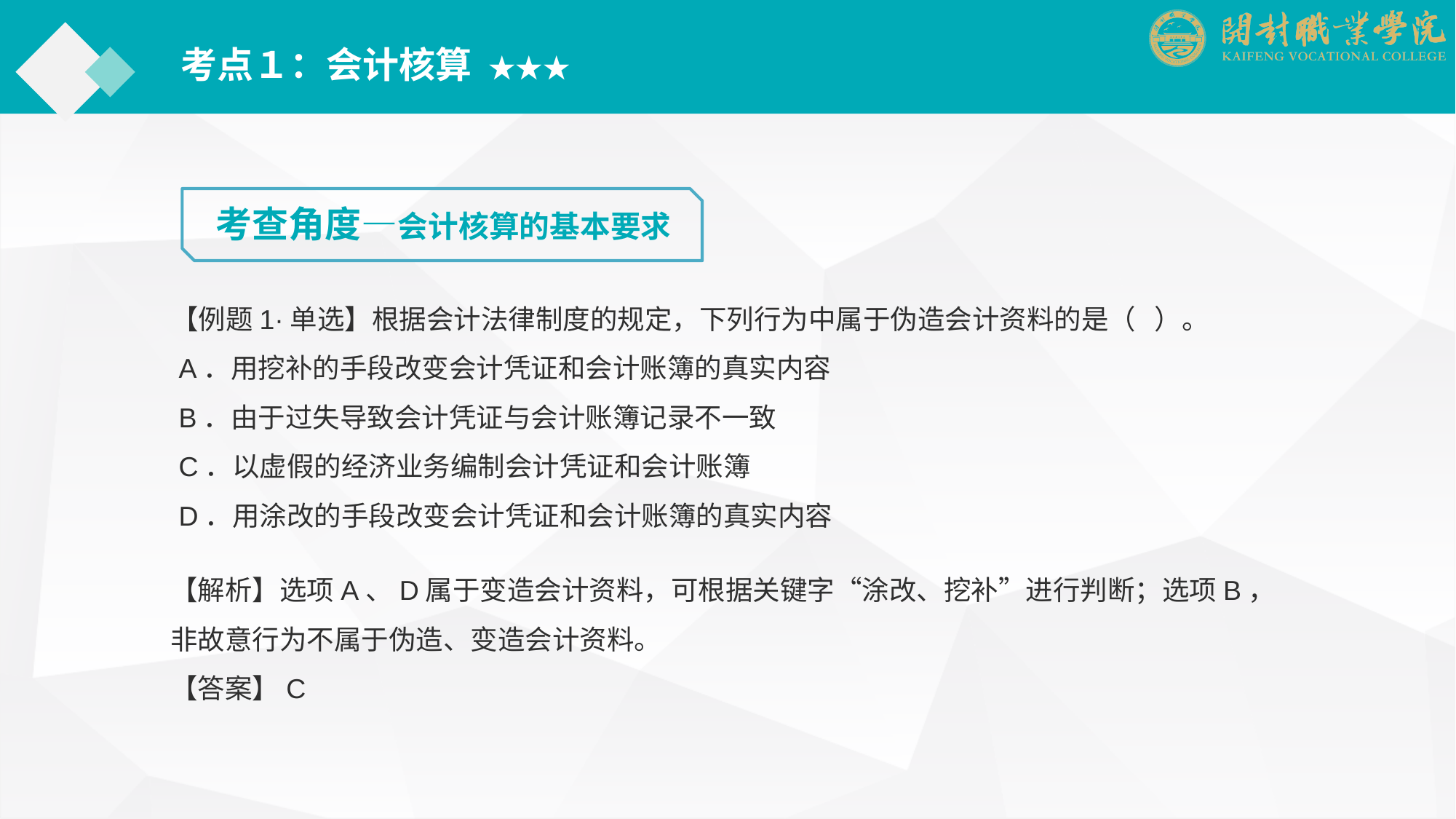

考点１：会计核算  ★★★

考查角度—会计核算的基本要求
【例题1·单选】根据会计法律制度的规定，下列行为中属于伪造会计资料的是（   ）。
 A．用挖补的手段改变会计凭证和会计账簿的真实内容
 B．由于过失导致会计凭证与会计账簿记录不一致
 C．以虚假的经济业务编制会计凭证和会计账簿
 D．用涂改的手段改变会计凭证和会计账簿的真实内容
【解析】选项A、D属于变造会计资料，可根据关键字“涂改、挖补”进行判断；选项B，非故意行为不属于伪造、变造会计资料。
【答案】C